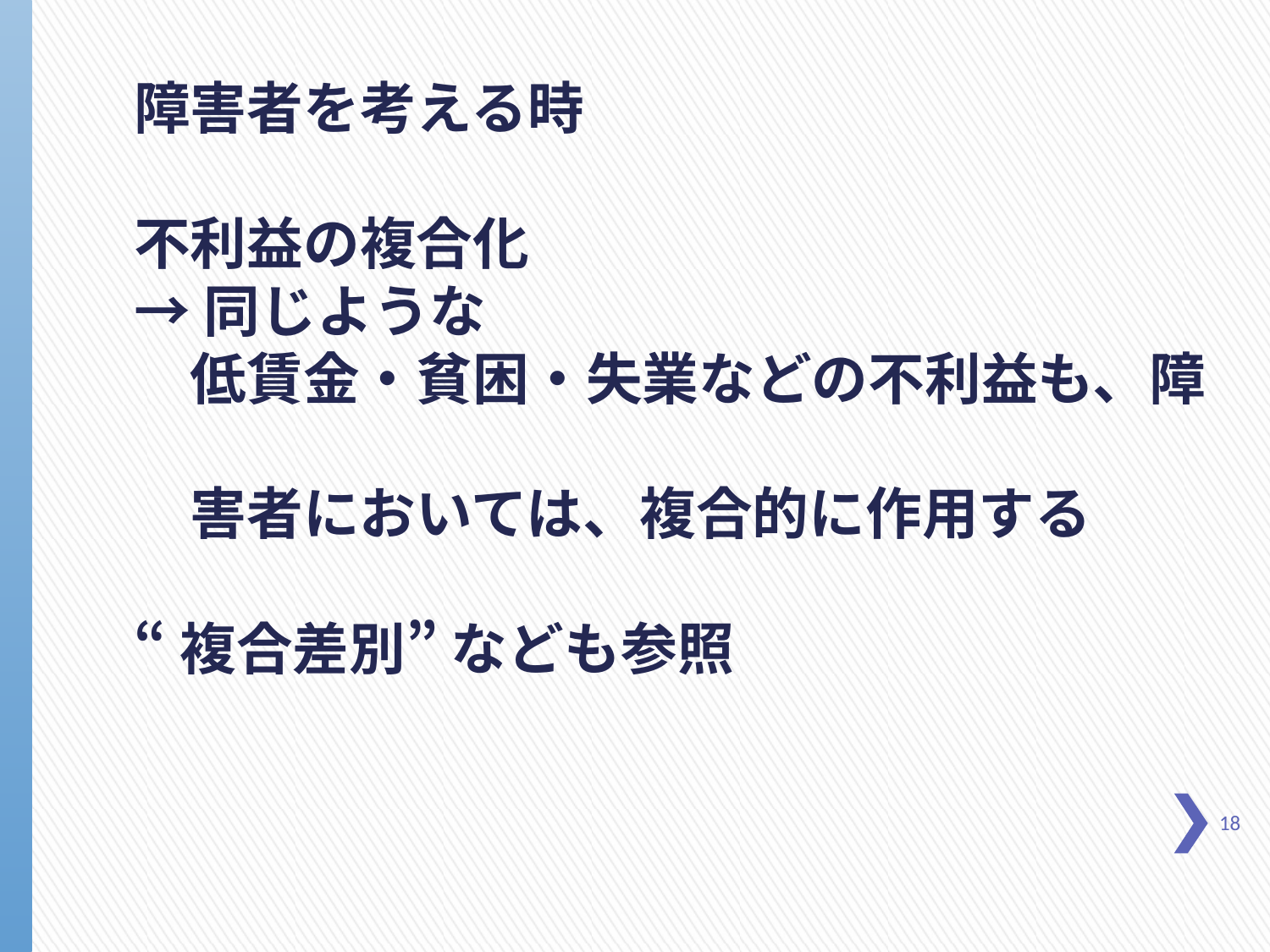

障害者を考える時

不利益の複合化
→同じような
　低賃金・貧困・失業などの不利益も、障
　害者においては、複合的に作用する

“複合差別” なども参照
18